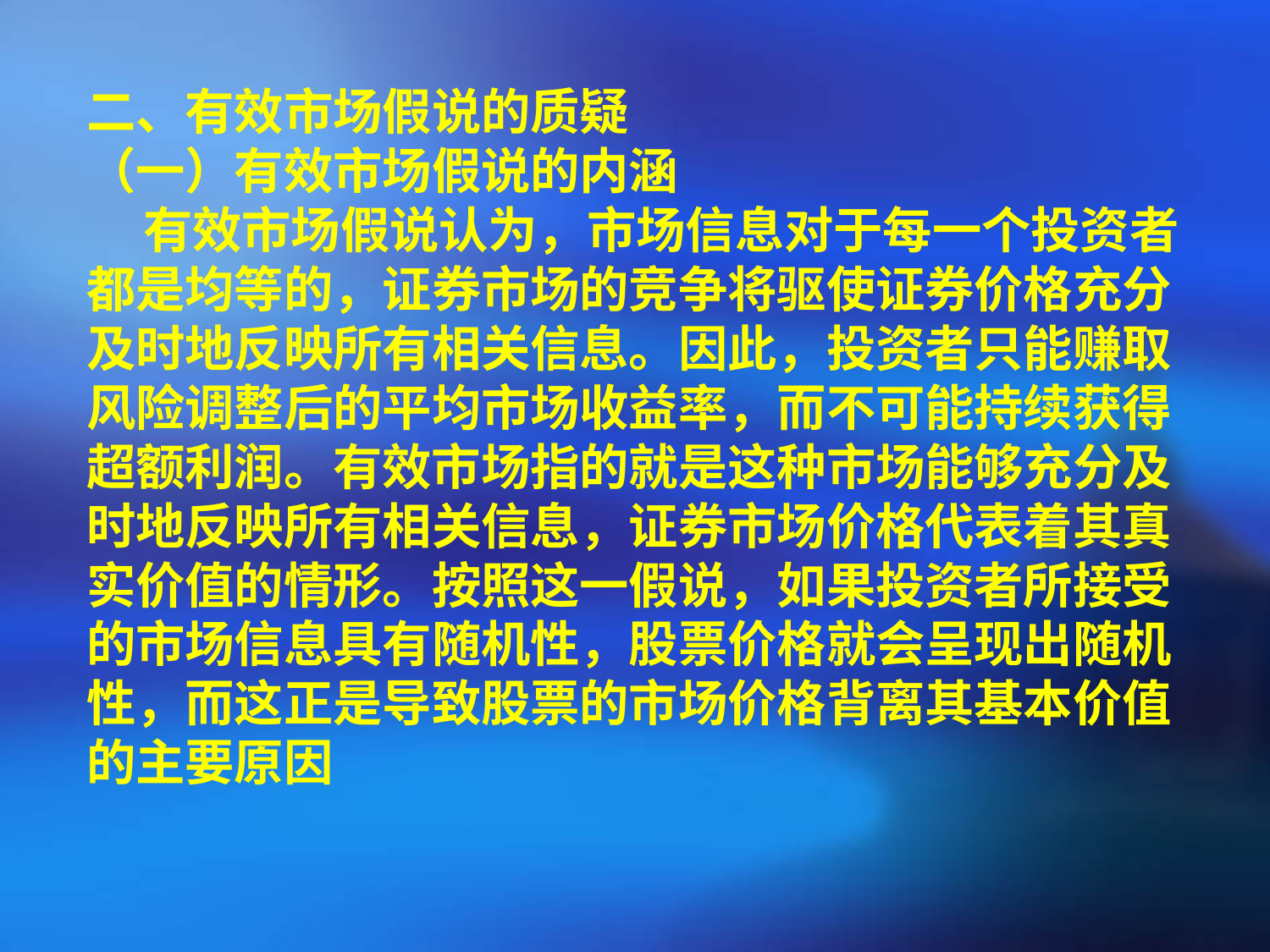

二、有效市场假说的质疑
（一）有效市场假说的内涵
    有效市场假说认为，市场信息对于每一个投资者都是均等的，证券市场的竞争将驱使证券价格充分及时地反映所有相关信息。因此，投资者只能赚取风险调整后的平均市场收益率，而不可能持续获得超额利润。有效市场指的就是这种市场能够充分及时地反映所有相关信息，证券市场价格代表着其真实价值的情形。按照这一假说，如果投资者所接受的市场信息具有随机性，股票价格就会呈现出随机性，而这正是导致股票的市场价格背离其基本价值的主要原因